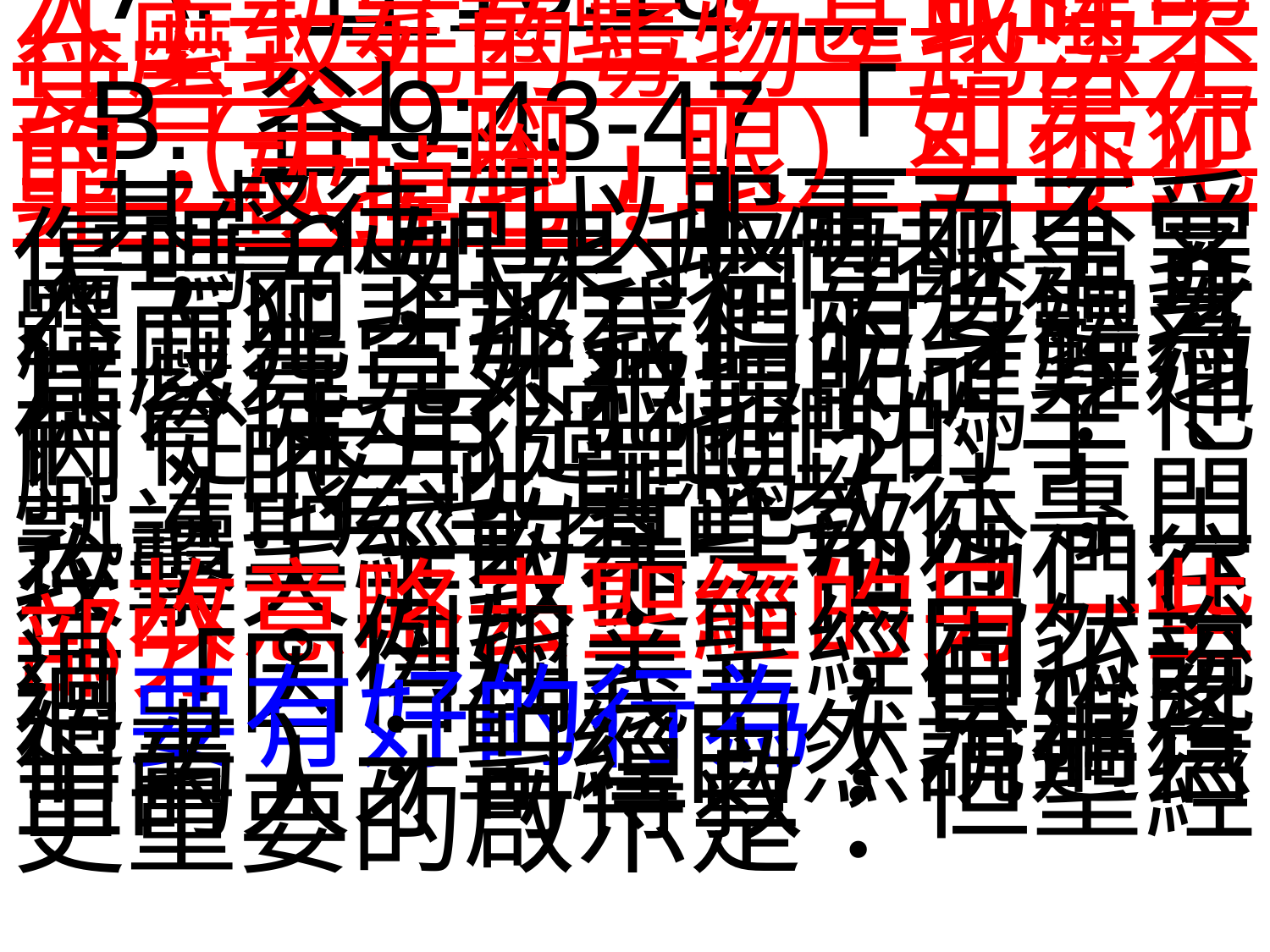

A. 谷16:18「(信的人)手拿毒蛇，甚或喝了什麼致死的毒物，也決不受害。」
  B. 谷9:43-47「如果你的（手,腳,眼）引你犯罪，砍掉它！」
  基督徒可以服毒而不受傷嗎？如果我們都是罪人，而罪又一定是透過身體而犯，那我們的身體為什麼竟完好無損呢？難道基督徒是不犯罪的嗎？他們從未用過他們的手、腳、眼去犯罪嗎？
  4.有些基督教徒專門熟讀聖經的某些部分，去攻擊天主教徒，但他們往往故意略去聖經的另一些部分。例如：聖經固然說過「因信稱義」，但也說過要有好的行為(見雅各伯書)；聖經固然說過信主的人才可得救，但聖經更重要的啟示是：